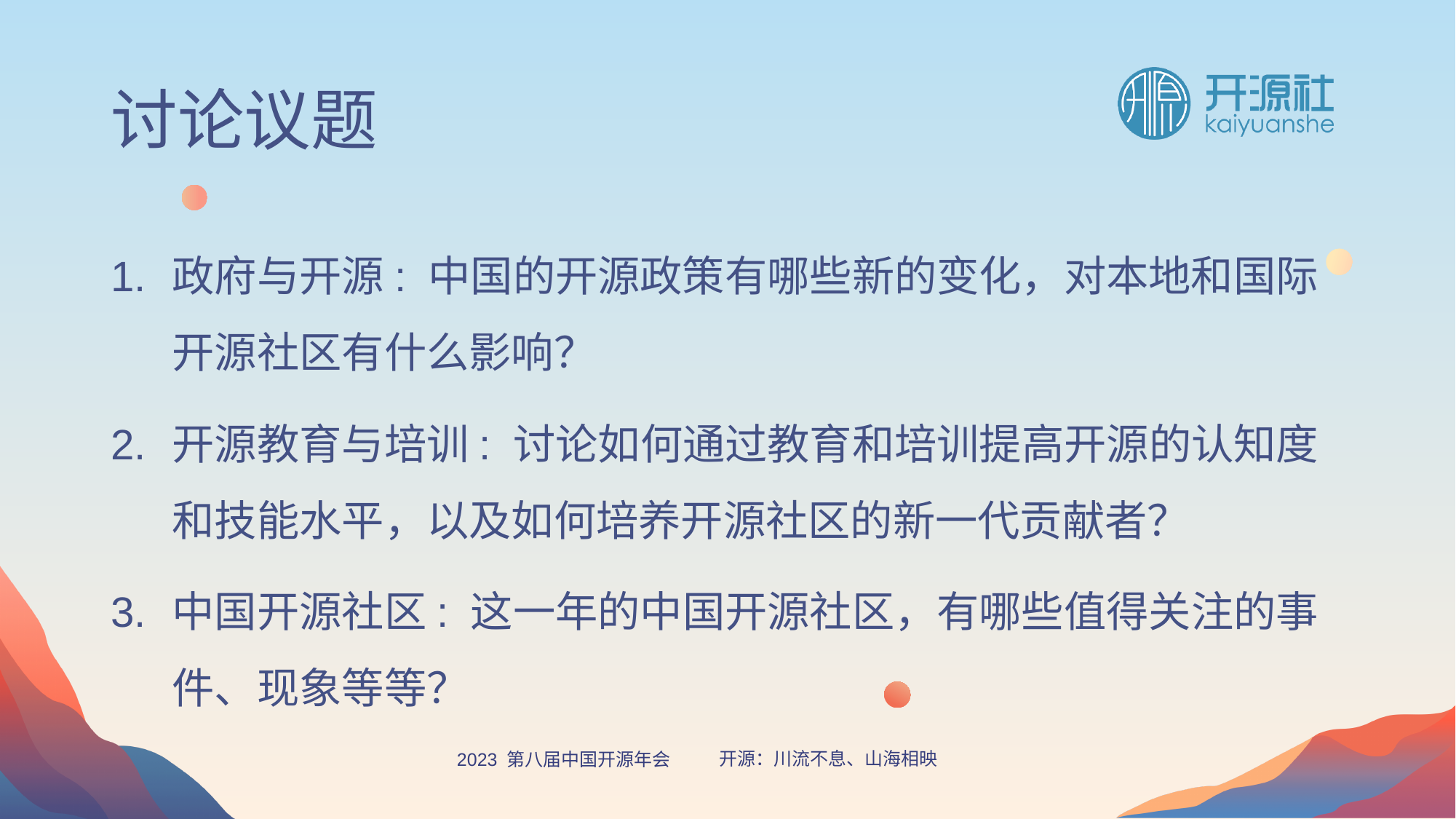

# 讨论议题
政府与开源: 中国的开源政策有哪些新的变化，对本地和国际开源社区有什么影响？
开源教育与培训: 讨论如何通过教育和培训提高开源的认知度和技能水平，以及如何培养开源社区的新一代贡献者？
中国开源社区: 这一年的中国开源社区，有哪些值得关注的事件、现象等等？